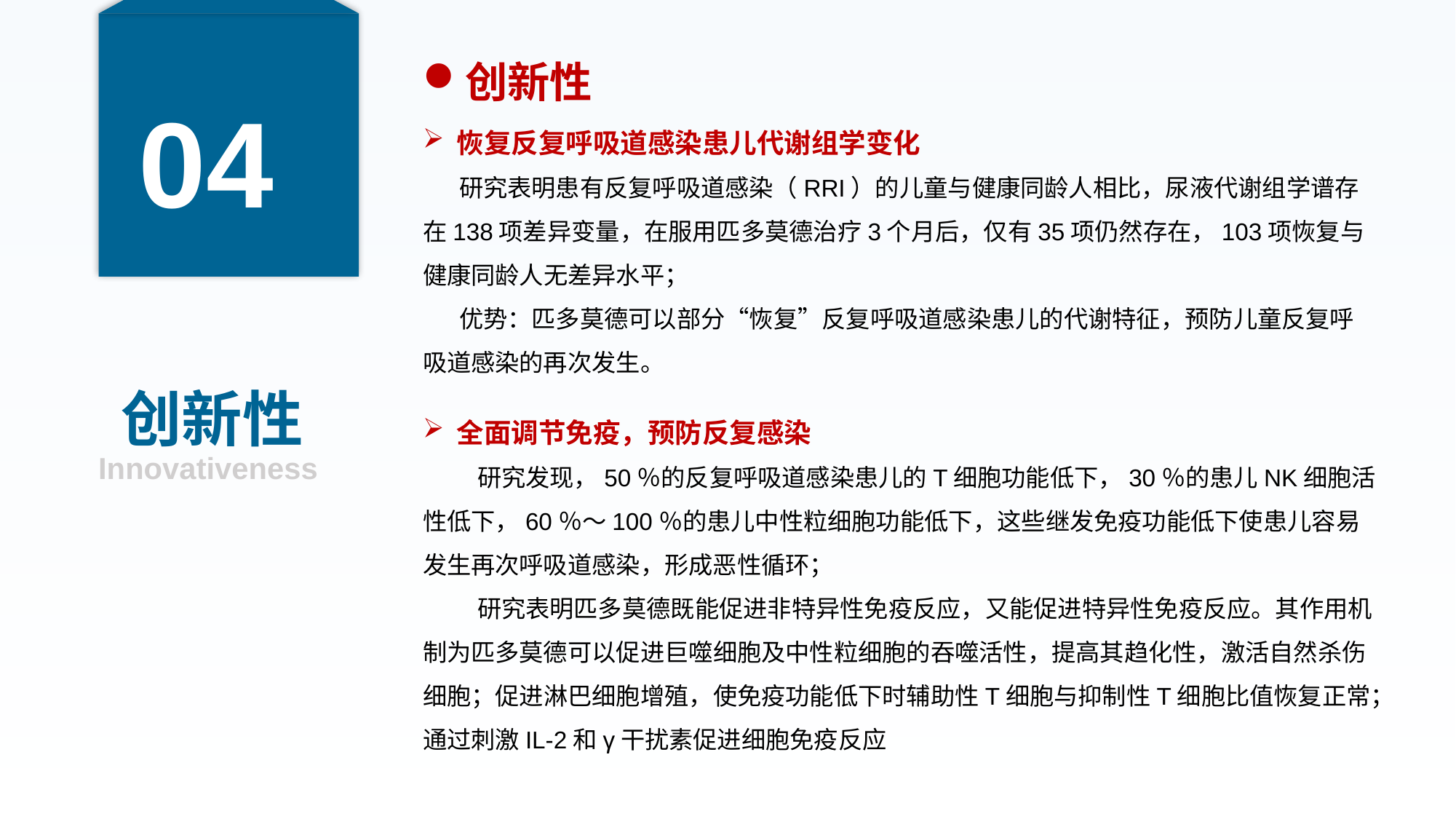

创新性
04
恢复反复呼吸道感染患儿代谢组学变化
研究表明患有反复呼吸道感染（RRI）的儿童与健康同龄人相比，尿液代谢组学谱存在138项差异变量，在服用匹多莫德治疗3个月后，仅有35项仍然存在，103项恢复与健康同龄人无差异水平；
优势：匹多莫德可以部分“恢复”反复呼吸道感染患儿的代谢特征，预防儿童反复呼吸道感染的再次发生。
创新性
全面调节免疫，预防反复感染
研究发现，50％的反复呼吸道感染患儿的T细胞功能低下，30％的患儿NK细胞活性低下，60％～100％的患儿中性粒细胞功能低下，这些继发免疫功能低下使患儿容易发生再次呼吸道感染，形成恶性循环；
研究表明匹多莫德既能促进非特异性免疫反应，又能促进特异性免疫反应。其作用机制为匹多莫德可以促进巨噬细胞及中性粒细胞的吞噬活性，提高其趋化性，激活自然杀伤细胞；促进淋巴细胞增殖，使免疫功能低下时辅助性T细胞与抑制性T细胞比值恢复正常；通过刺激IL-2和γ干扰素促进细胞免疫反应
Innovativeness